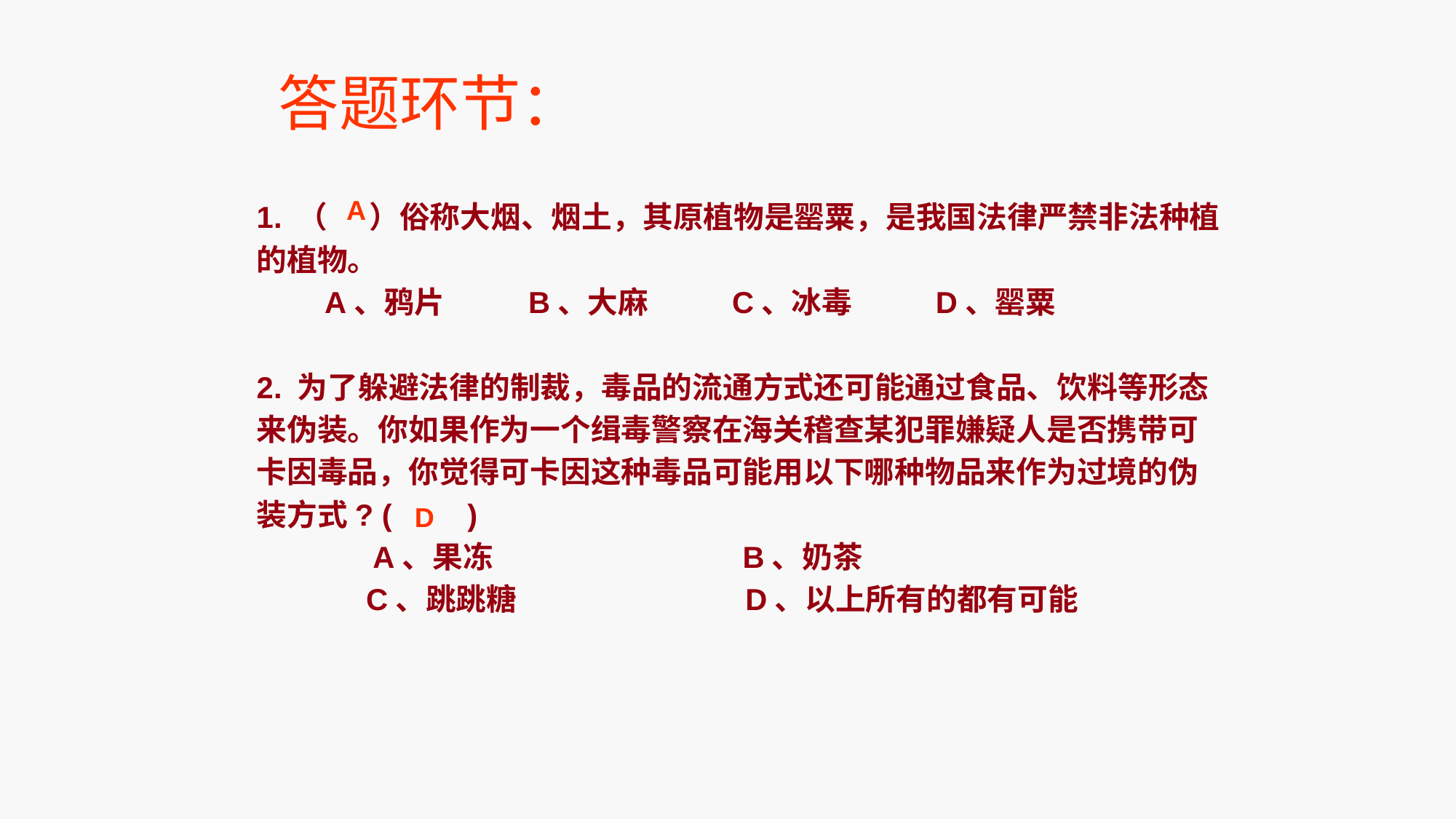

答题环节：

1. （      ）俗称大烟、烟土，其原植物是罂粟，是我国法律严禁非法种植的植物。 
　　A、鸦片           B、大麻           C、冰毒           D、罂粟

2. 为了躲避法律的制裁，毒品的流通方式还可能通过食品、饮料等形态来伪装。你如果作为一个缉毒警察在海关稽查某犯罪嫌疑人是否携带可卡因毒品，你觉得可卡因这种毒品可能用以下哪种物品来作为过境的伪装方式? (         )  
　　       A、果冻                                   B、奶茶 
　　      C、跳跳糖                                D、以上所有的都有可能
A
D